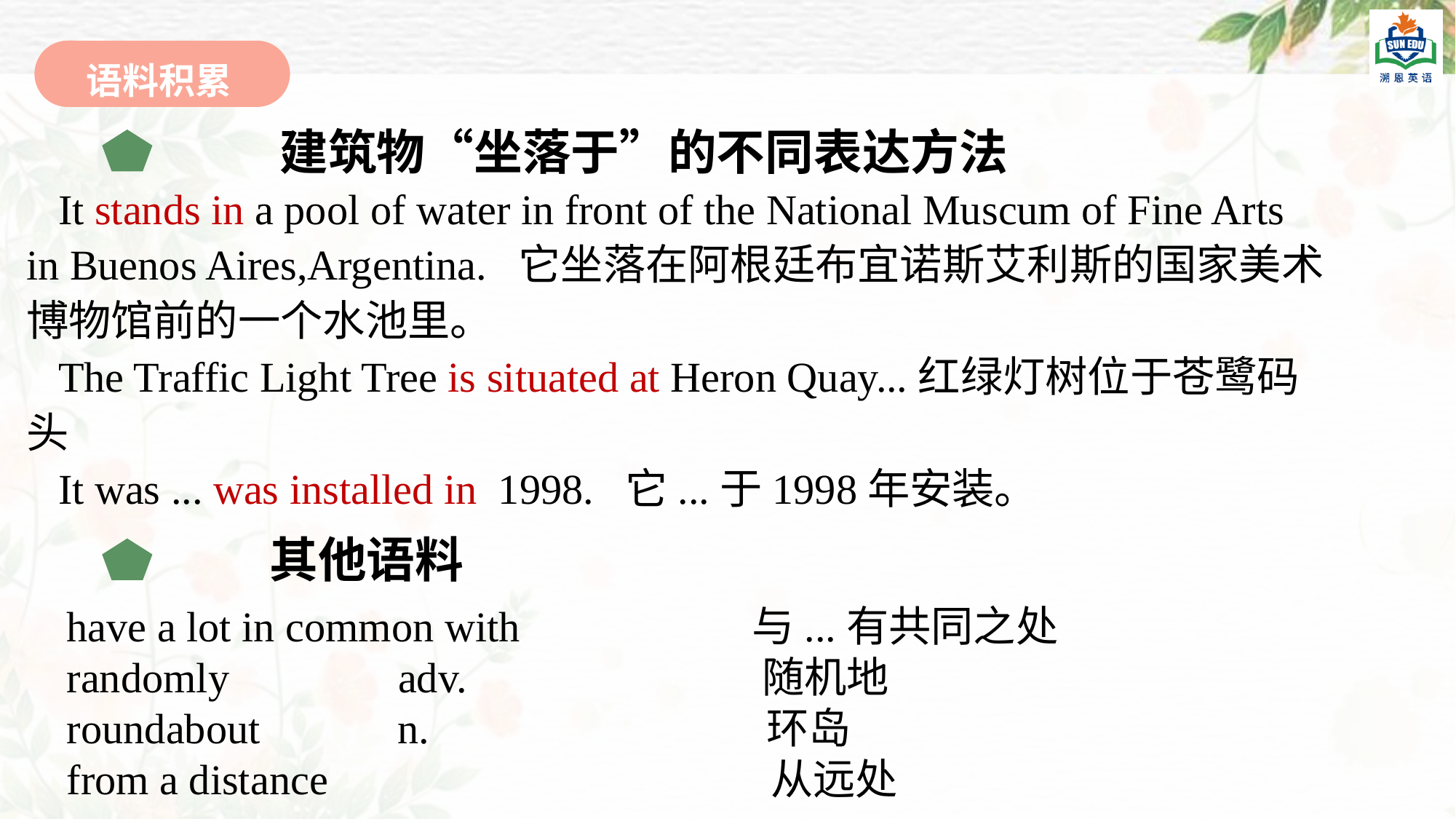

语料积累
 建筑物“坐落于”的不同表达方法

It stands in a pool of water in front of the National Muscum of Fine Arts in Buenos Aires,Argentina.  它坐落在阿根廷布宜诺斯艾利斯的国家美术博物馆前的一个水池里。
The Traffic Light Tree is situated at Heron Quay...红绿灯树位于苍鹭码头
It was ... was installed in  1998.  它...于1998年安装。

 其他语料

have a lot in common with                     与...有共同之处
randomly                adv.                           随机地
roundabout             n.                               环岛
from a distance                                         从远处